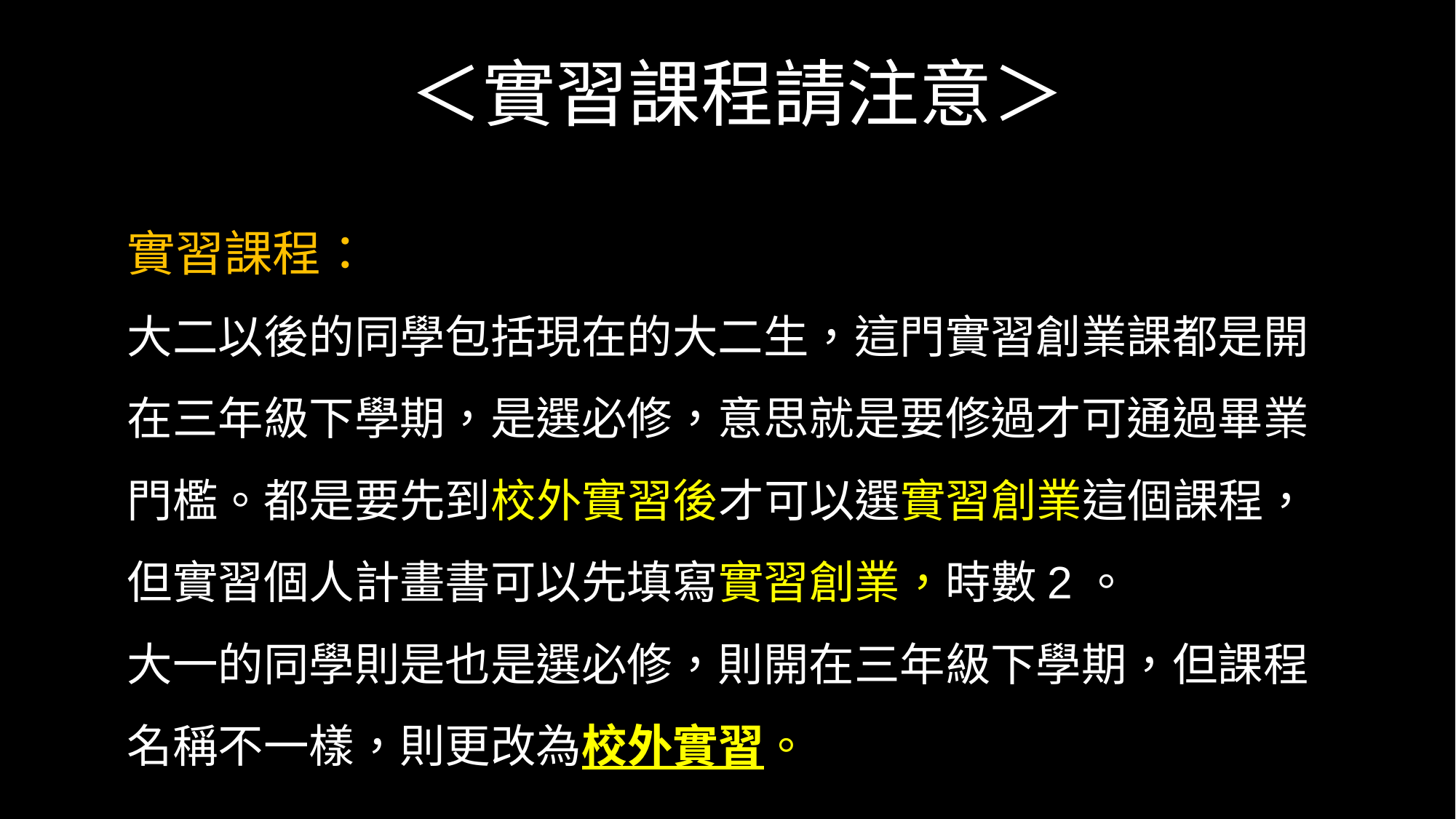

＜實習課程請注意＞

實習課程：
大二以後的同學包括現在的大二生，這門實習創業課都是開在三年級下學期，是選必修，意思就是要修過才可通過畢業門檻。都是要先到校外實習後才可以選實習創業這個課程，但實習個人計畫書可以先填寫實習創業，時數2。
大一的同學則是也是選必修，則開在三年級下學期，但課程名稱不一樣，則更改為校外實習。